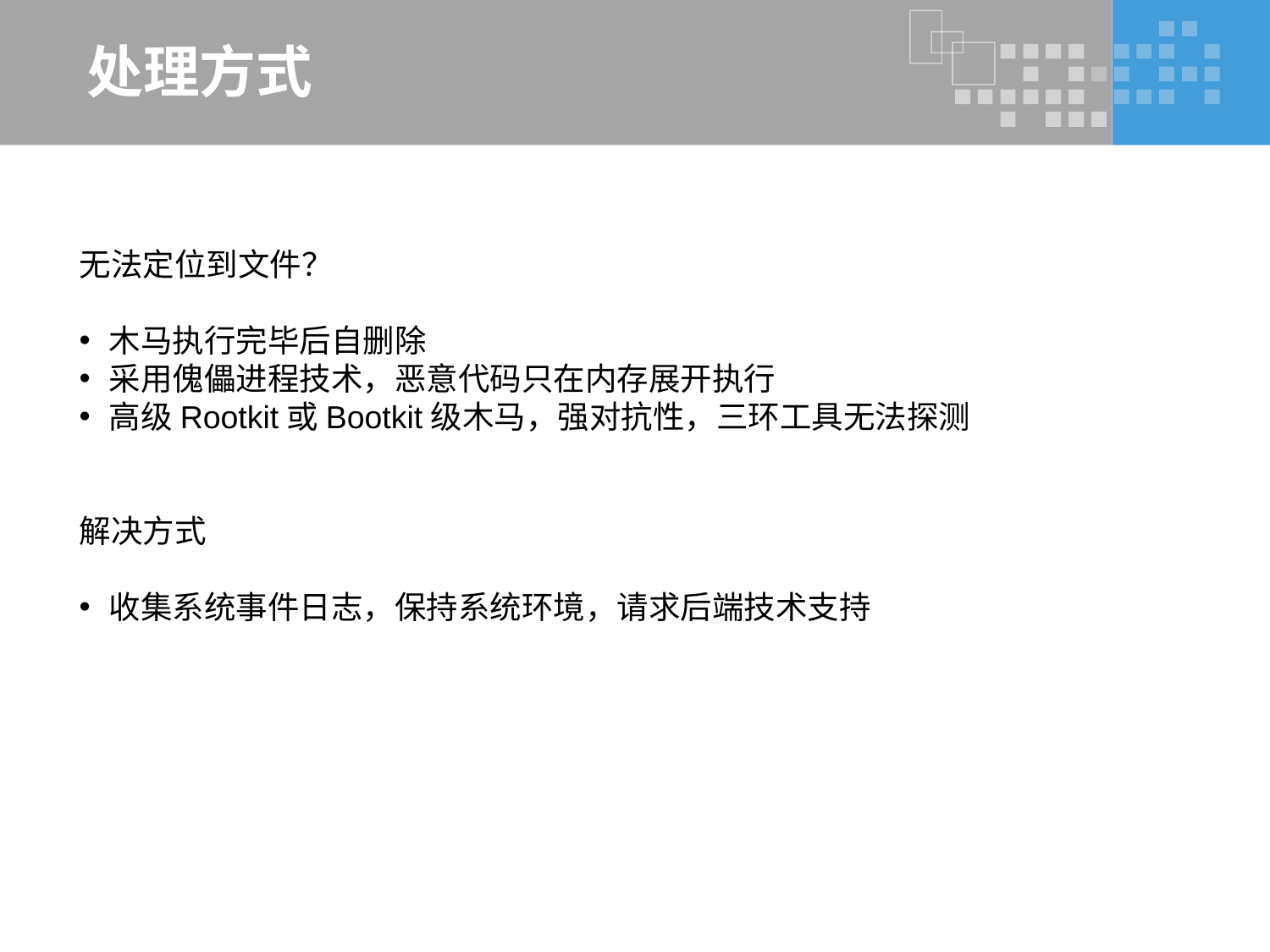

# 处理方式
无法定位到文件？

木马执行完毕后自删除
采用傀儡进程技术，恶意代码只在内存展开执行
高级Rootkit或Bootkit级木马，强对抗性，三环工具无法探测

解决方式

收集系统事件日志，保持系统环境，请求后端技术支持